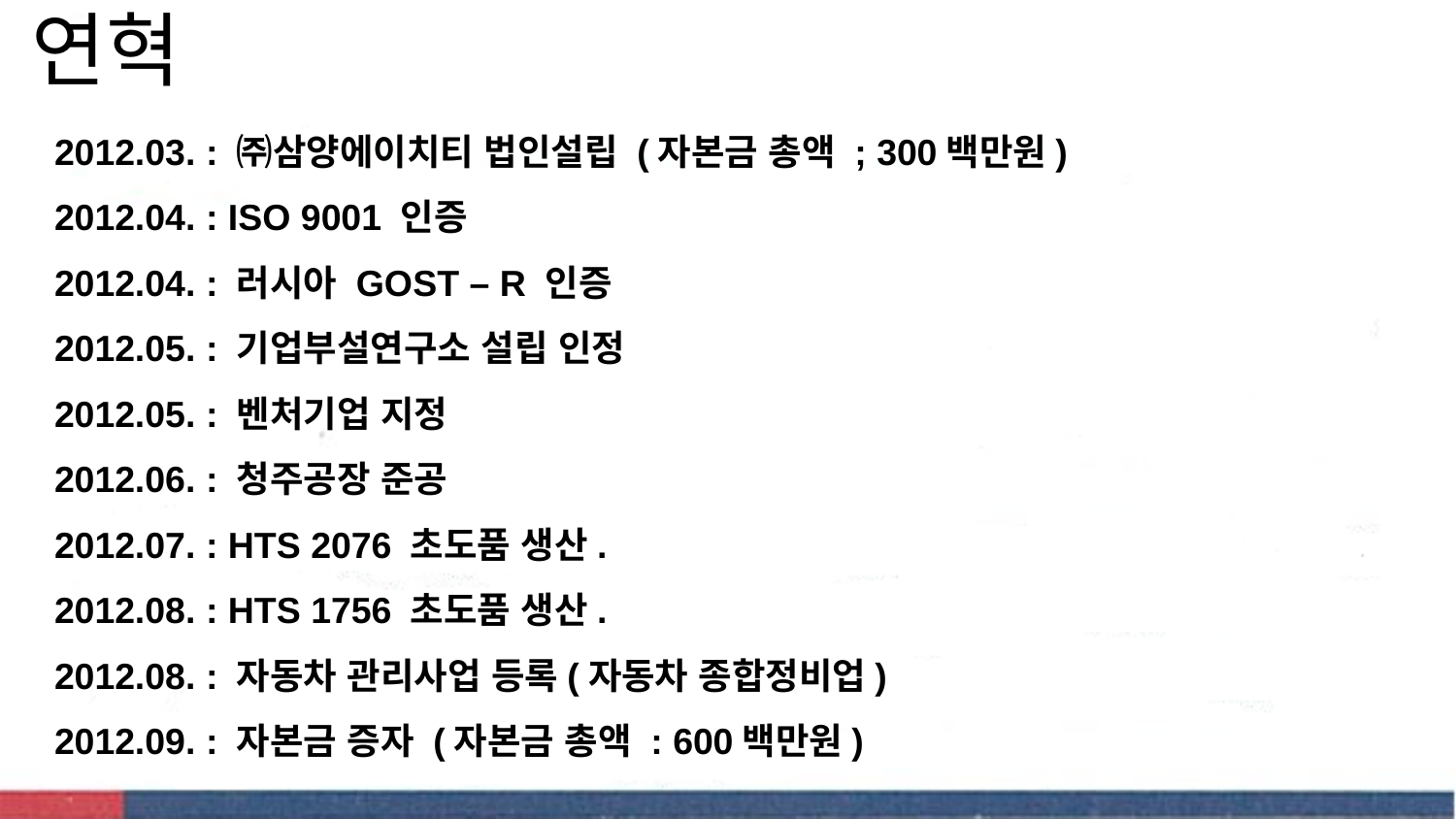

# 연혁
2012.03. : ㈜삼양에이치티 법인설립 (자본금 총액 ; 300백만원)
2012.04. : ISO 9001 인증
2012.04. : 러시아 GOST – R 인증
2012.05. : 기업부설연구소 설립 인정
2012.05. : 벤처기업 지정
2012.06. : 청주공장 준공
2012.07. : HTS 2076 초도품 생산.
2012.08. : HTS 1756 초도품 생산.
2012.08. : 자동차 관리사업 등록(자동차 종합정비업)
2012.09. : 자본금 증자 (자본금 총액 : 600백만원)